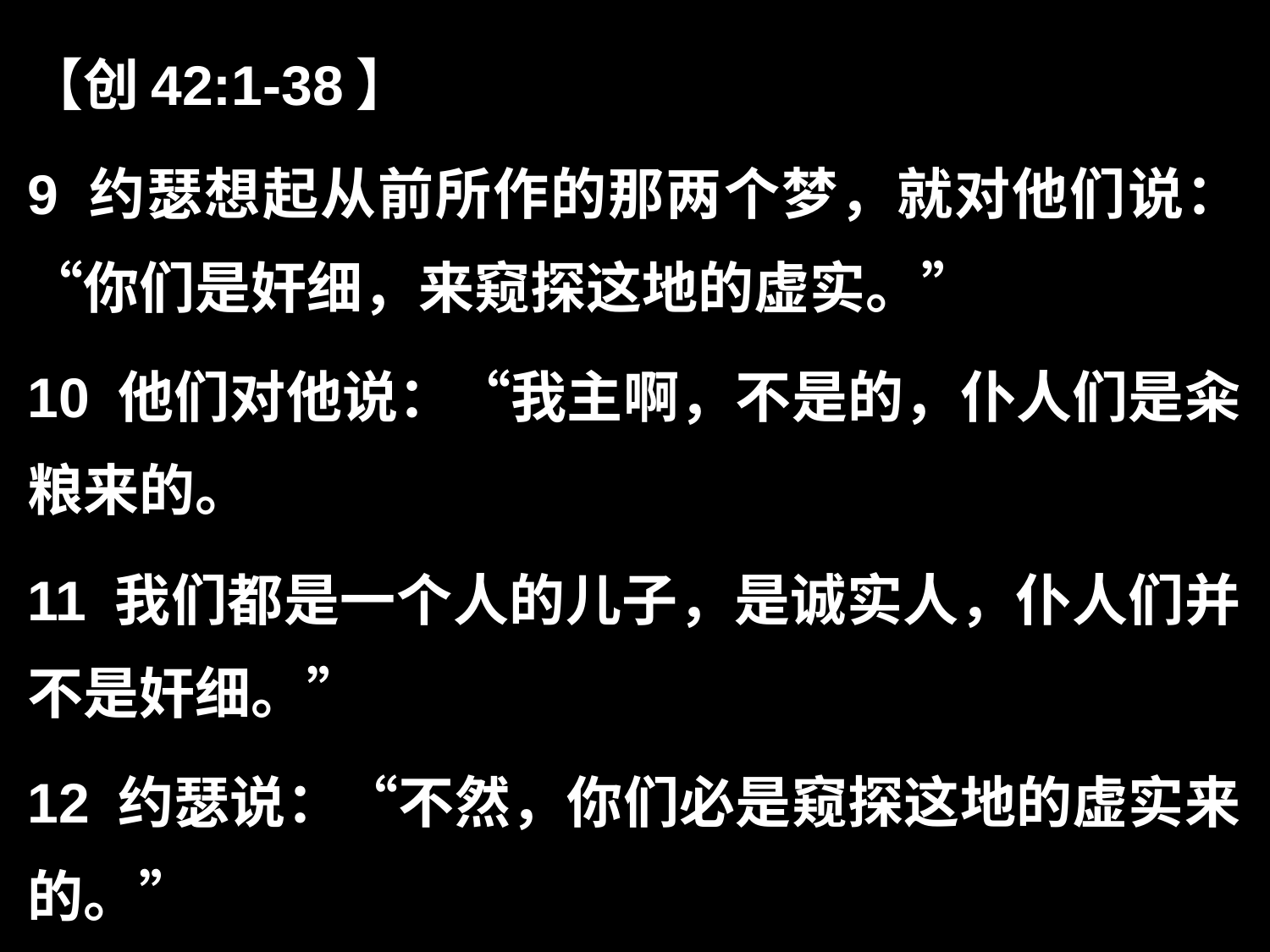

【创42:1-38】
9 约瑟想起从前所作的那两个梦，就对他们说：“你们是奸细，来窥探这地的虚实。”
10 他们对他说：“我主啊，不是的，仆人们是籴粮来的。
11 我们都是一个人的儿子，是诚实人，仆人们并不是奸细。”
12 约瑟说：“不然，你们必是窥探这地的虚实来的。”